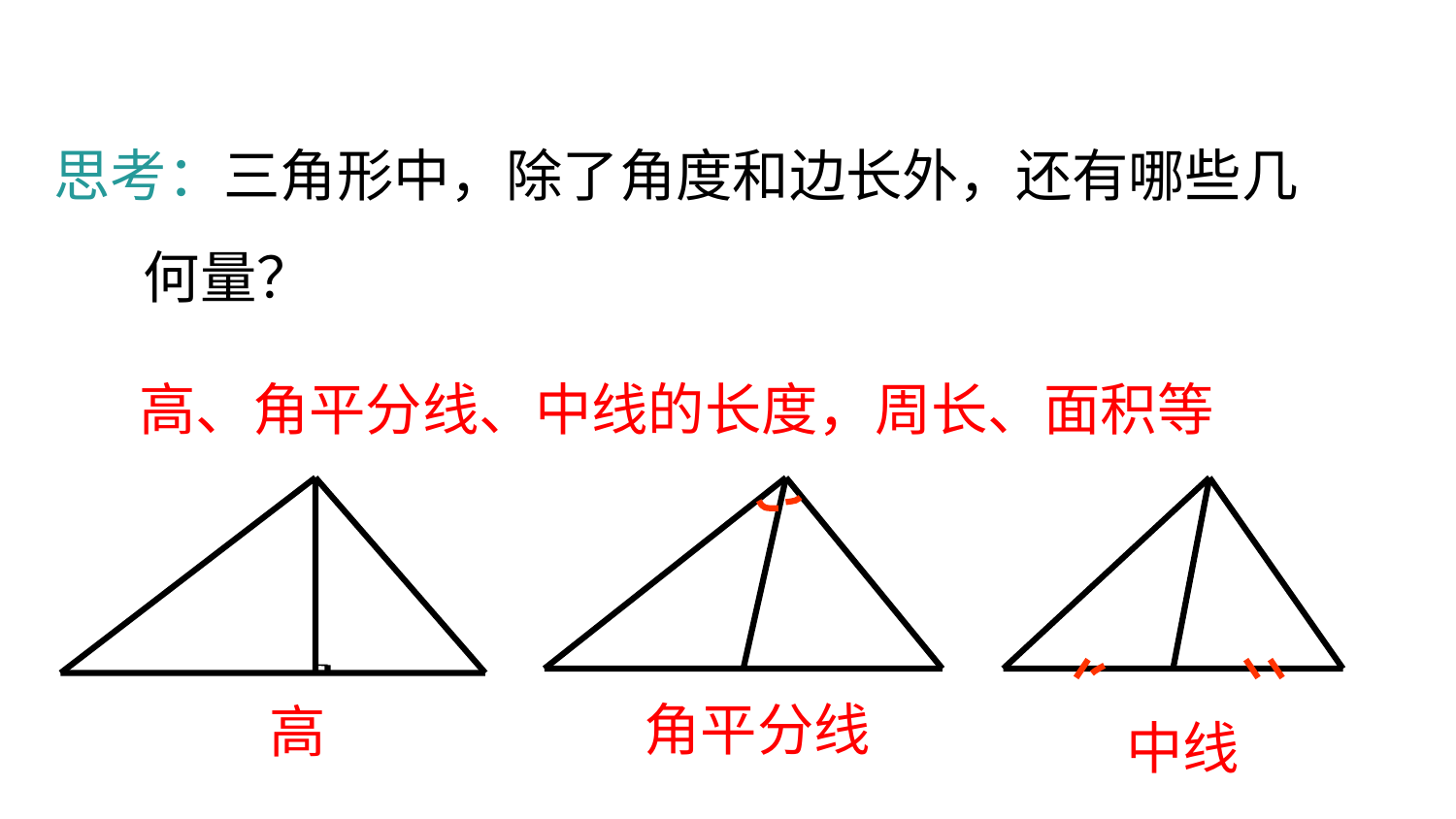

思考：三角形中，除了角度和边长外，还有哪些几
      何量？
高、角平分线、中线的长度，周长、面积等

高

中线

角平分线